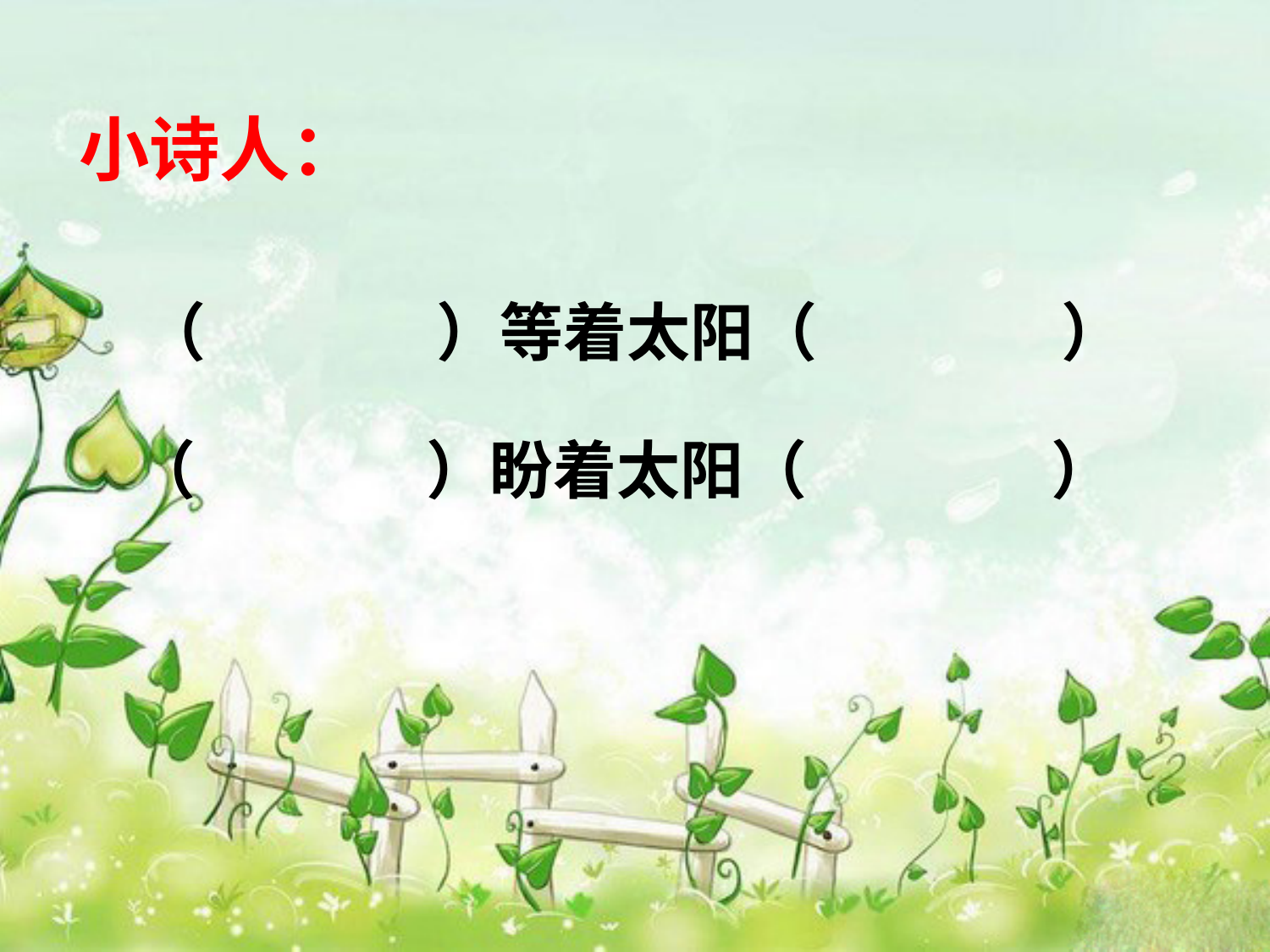

小诗人：
（                ）等着太阳（                 ）
（                ）盼着太阳（                 ）